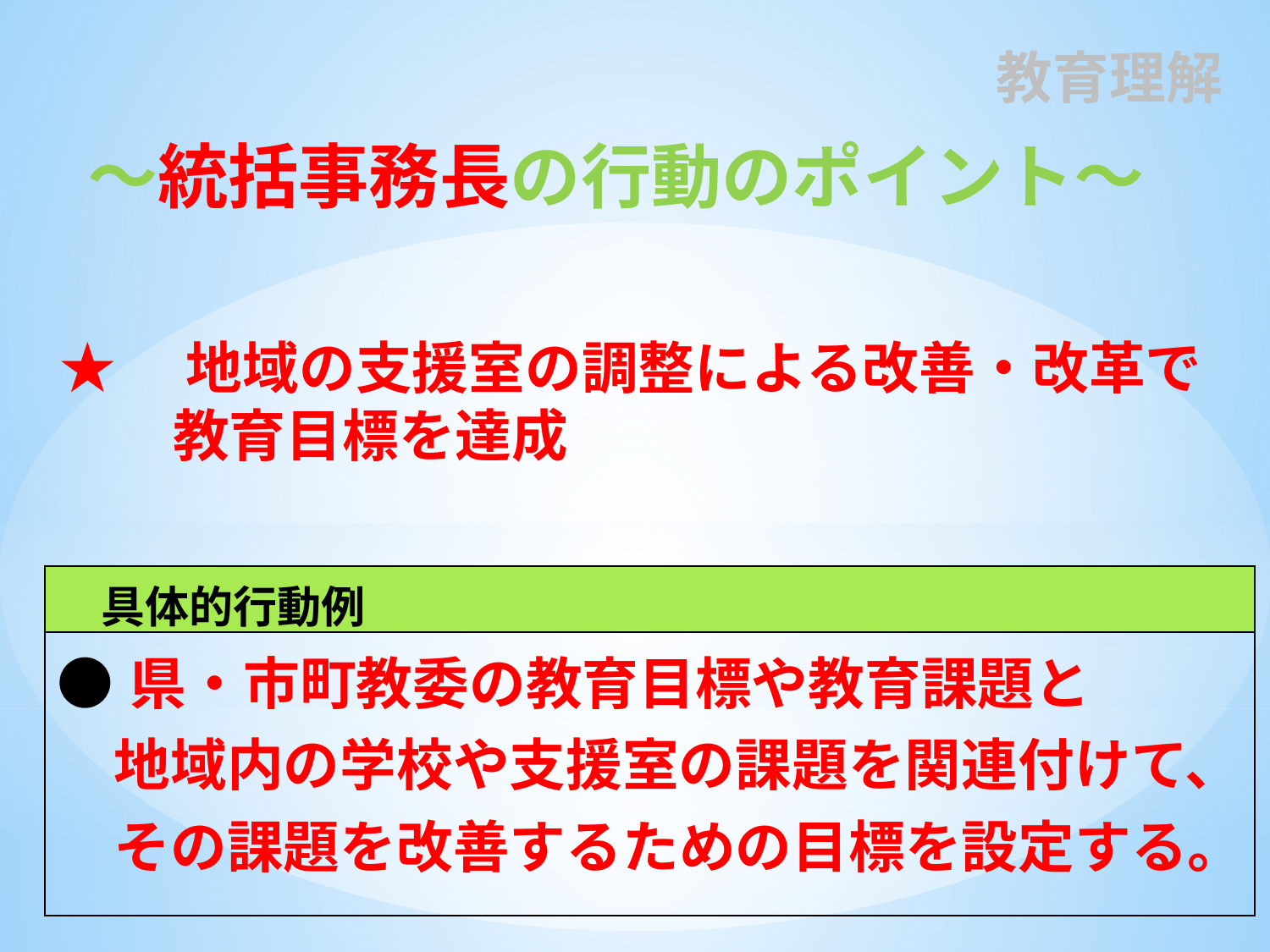

# 教育理解
～統括事務長の行動のポイント～
★　地域の支援室の調整による改善・改革で
　　教育目標を達成
| 具体的行動例 |
| --- |
| ●県・市町教委の教育目標や教育課題と 　地域内の学校や支援室の課題を関連付けて、 　その課題を改善するための目標を設定する。 |